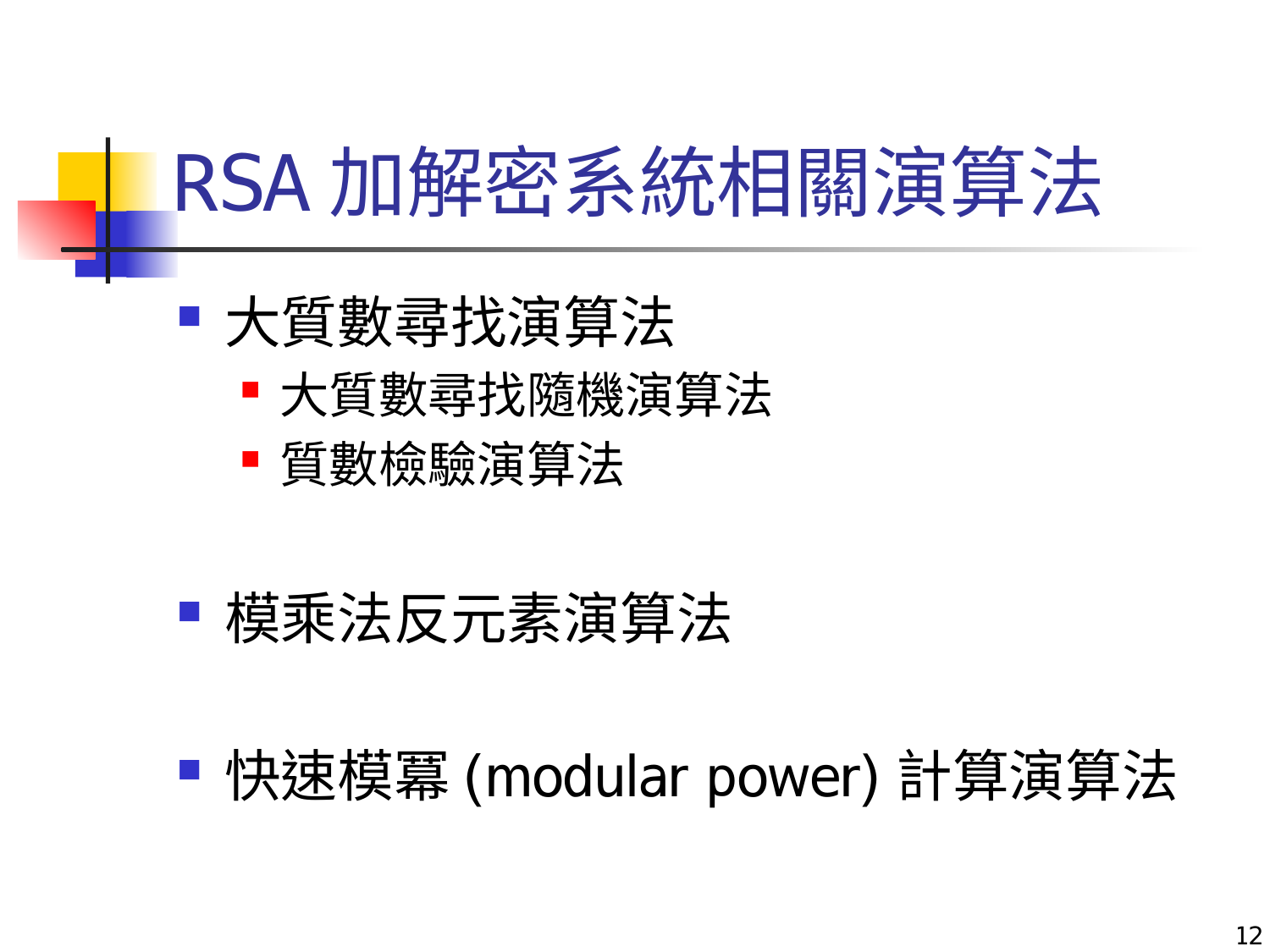

# RSA加解密系統相關演算法
大質數尋找演算法
大質數尋找隨機演算法
質數檢驗演算法

模乘法反元素演算法

快速模冪(modular power)計算演算法
12